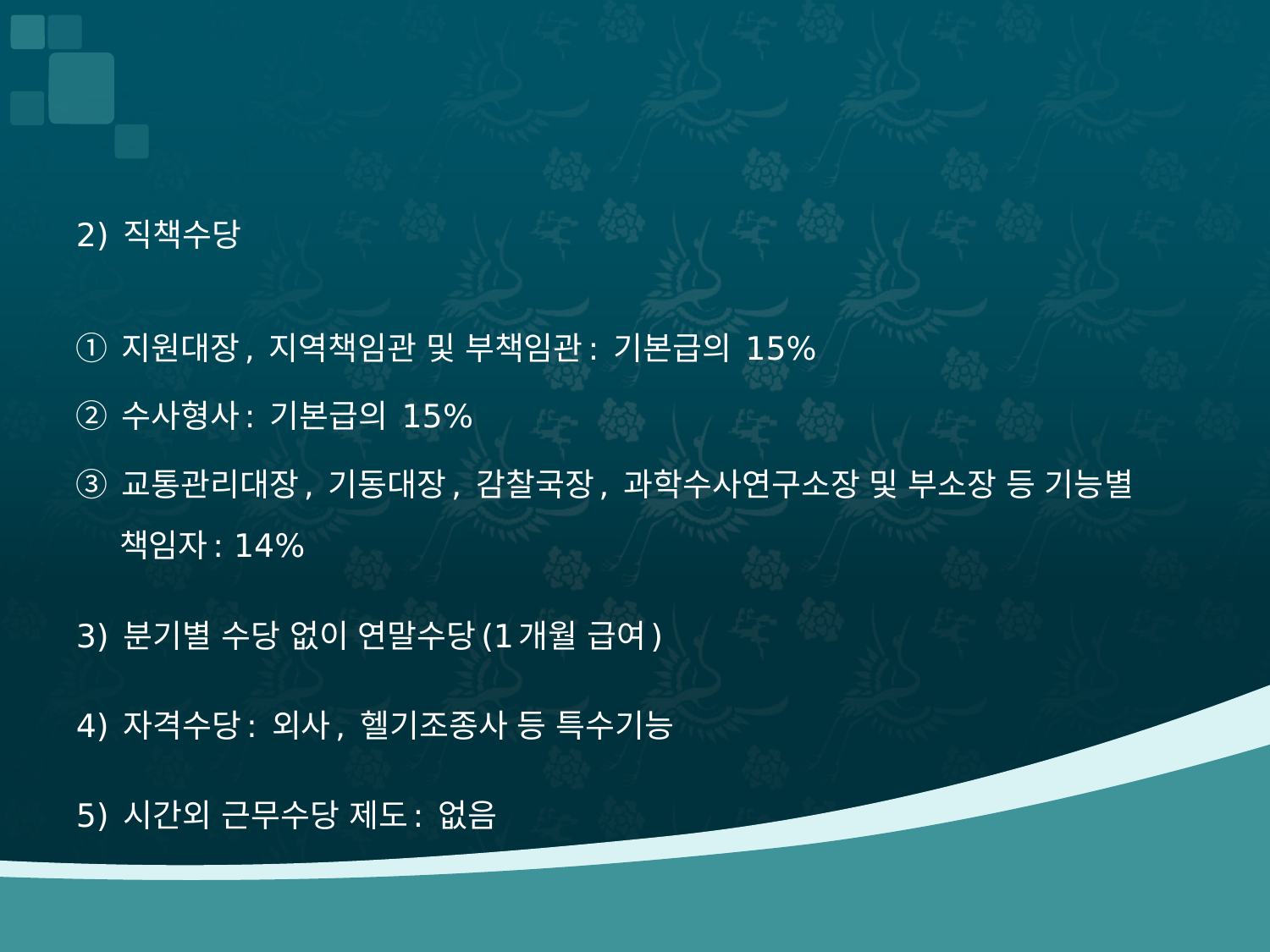

#
2) 직책수당

① 지원대장, 지역책임관 및 부책임관: 기본급의 15%
② 수사형사: 기본급의 15%
③ 교통관리대장, 기동대장, 감찰국장, 과학수사연구소장 및 부소장 등 기능별 책임자: 14%

3) 분기별 수당 없이 연말수당(1개월 급여)

4) 자격수당: 외사, 헬기조종사 등 특수기능

5) 시간외 근무수당 제도: 없음